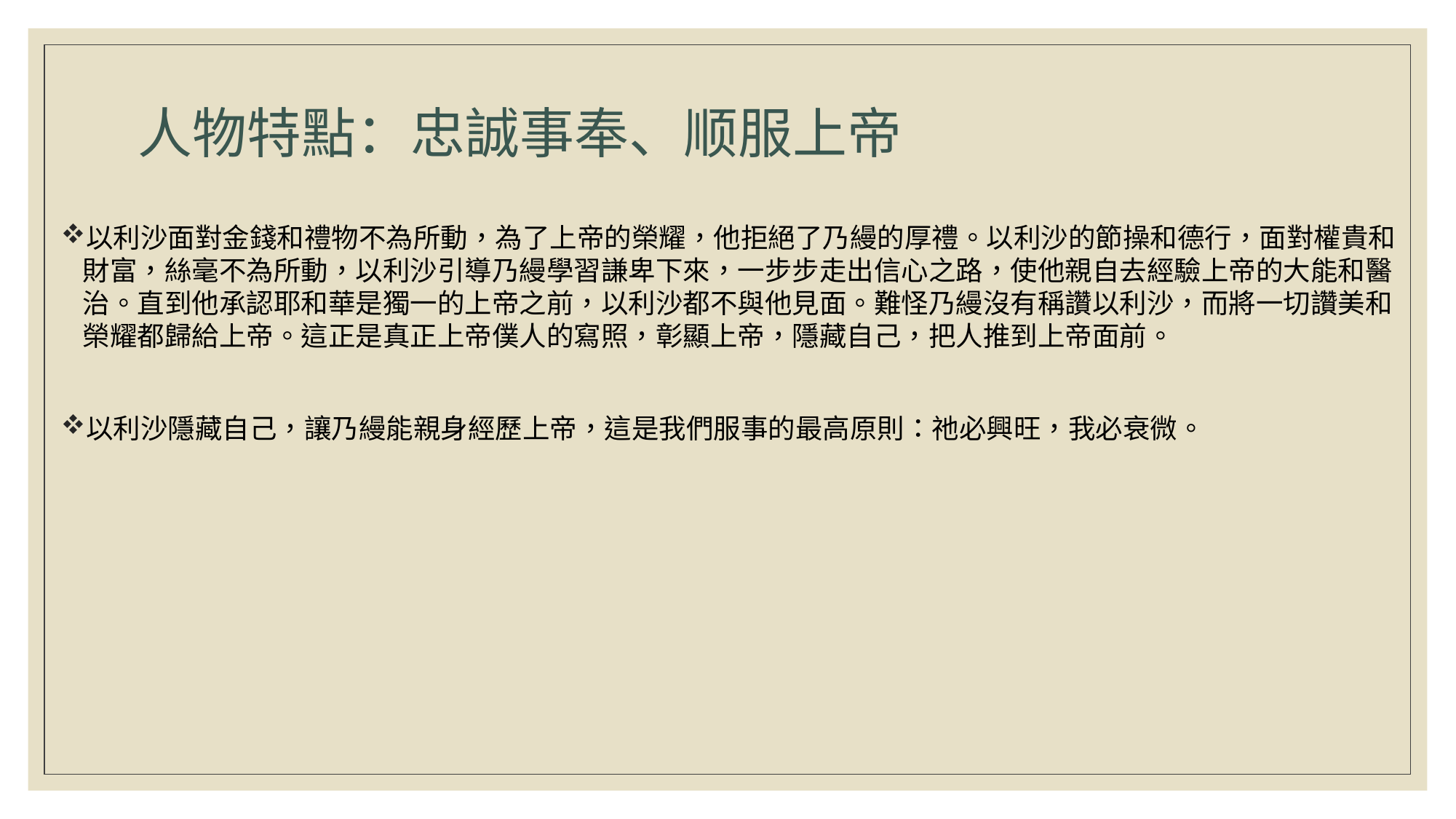

# 人物特點：忠誠事奉、顺服上帝
以利沙面對金錢和禮物不為所動，為了上帝的榮耀，他拒絕了乃縵的厚禮。以利沙的節操和德行，面對權貴和財富，絲毫不為所動，以利沙引導乃縵學習謙卑下來，一步步走出信心之路，使他親自去經驗上帝的大能和醫治。直到他承認耶和華是獨一的上帝之前，以利沙都不與他見面。難怪乃縵沒有稱讚以利沙，而將一切讚美和榮耀都歸給上帝。這正是真正上帝僕人的寫照，彰顯上帝，隱藏自己，把人推到上帝面前。

以利沙隱藏自己，讓乃縵能親身經歷上帝，這是我們服事的最高原則：祂必興旺，我必衰微。